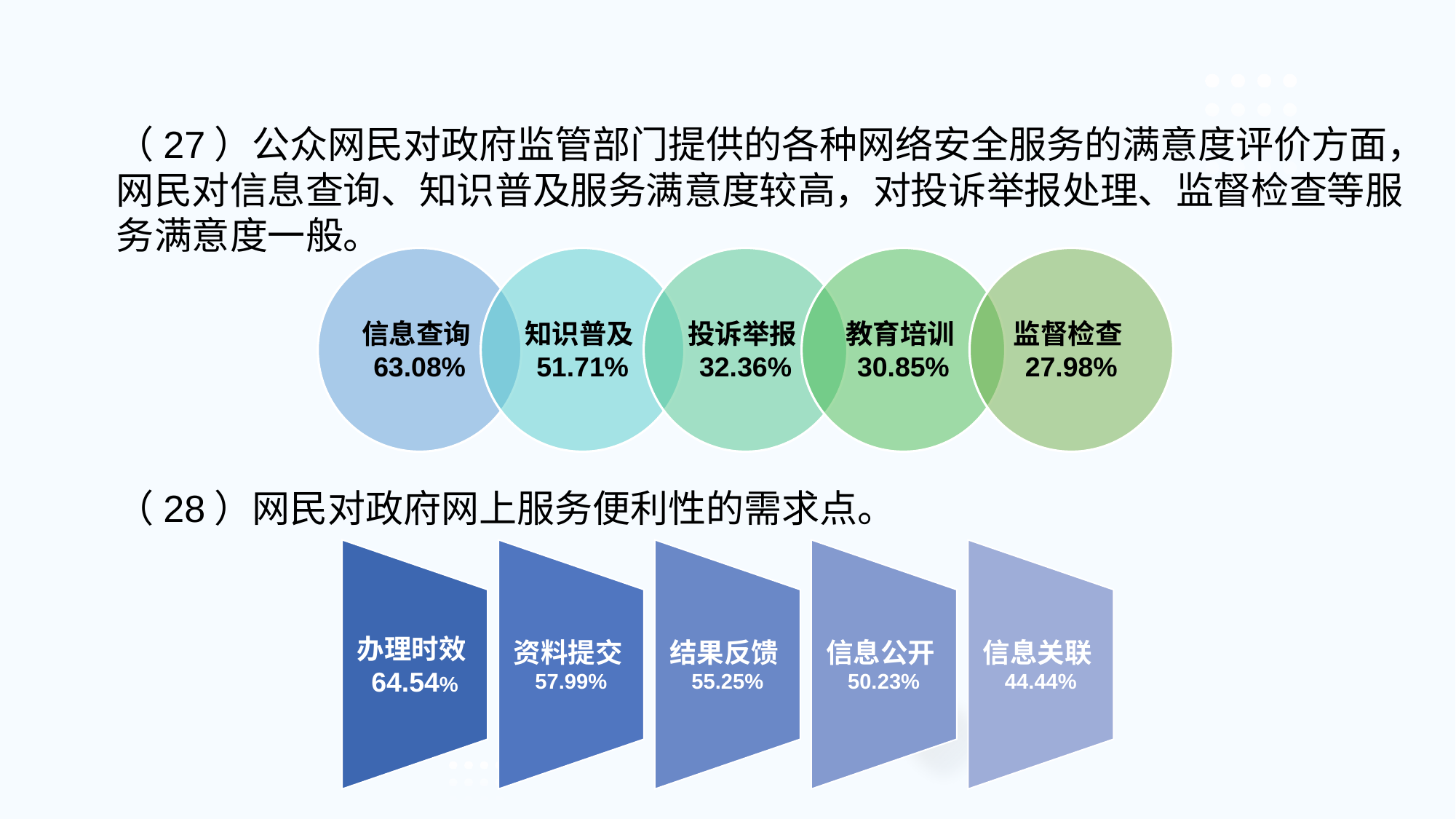

（27）公众网民对政府监管部门提供的各种网络安全服务的满意度评价方面，网民对信息查询、知识普及服务满意度较高，对投诉举报处理、监督检查等服务满意度一般。

（28）网民对政府网上服务便利性的需求点。
信息查询63.08%
知识普及51.71%
投诉举报32.36%
教育培训30.85%
监督检查27.98%
办理时效64.54%
资料提交57.99%
结果反馈55.25%
信息公开50.23%
信息关联44.44%